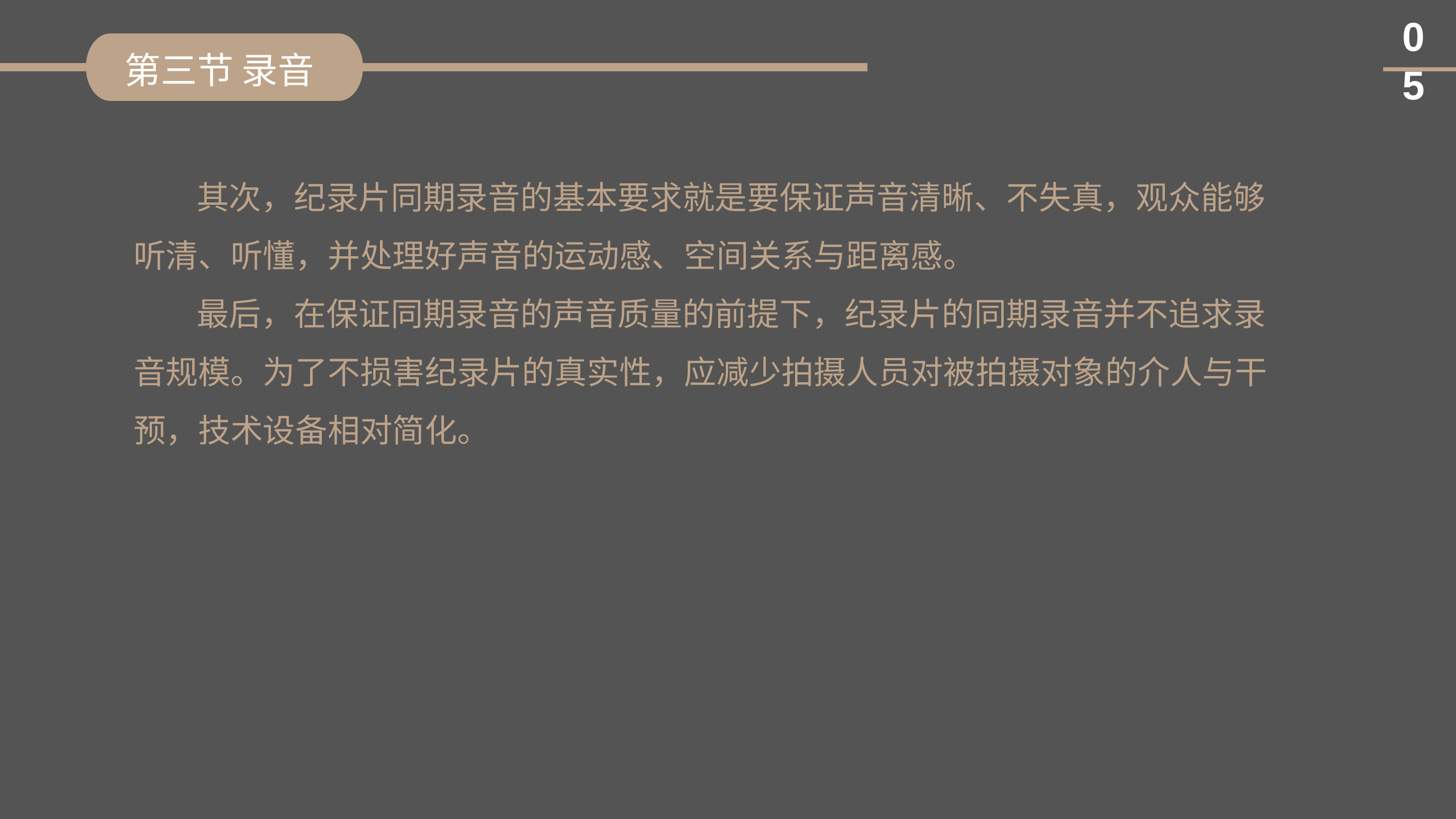

05

第三节 录音

其次，纪录片同期录音的基本要求就是要保证声音清晰、不失真，观众能够听清、听懂，并处理好声音的运动感、空间关系与距离感。
最后，在保证同期录音的声音质量的前提下，纪录片的同期录音并不追求录音规模。为了不损害纪录片的真实性，应减少拍摄人员对被拍摄对象的介人与干预，技术设备相对简化。